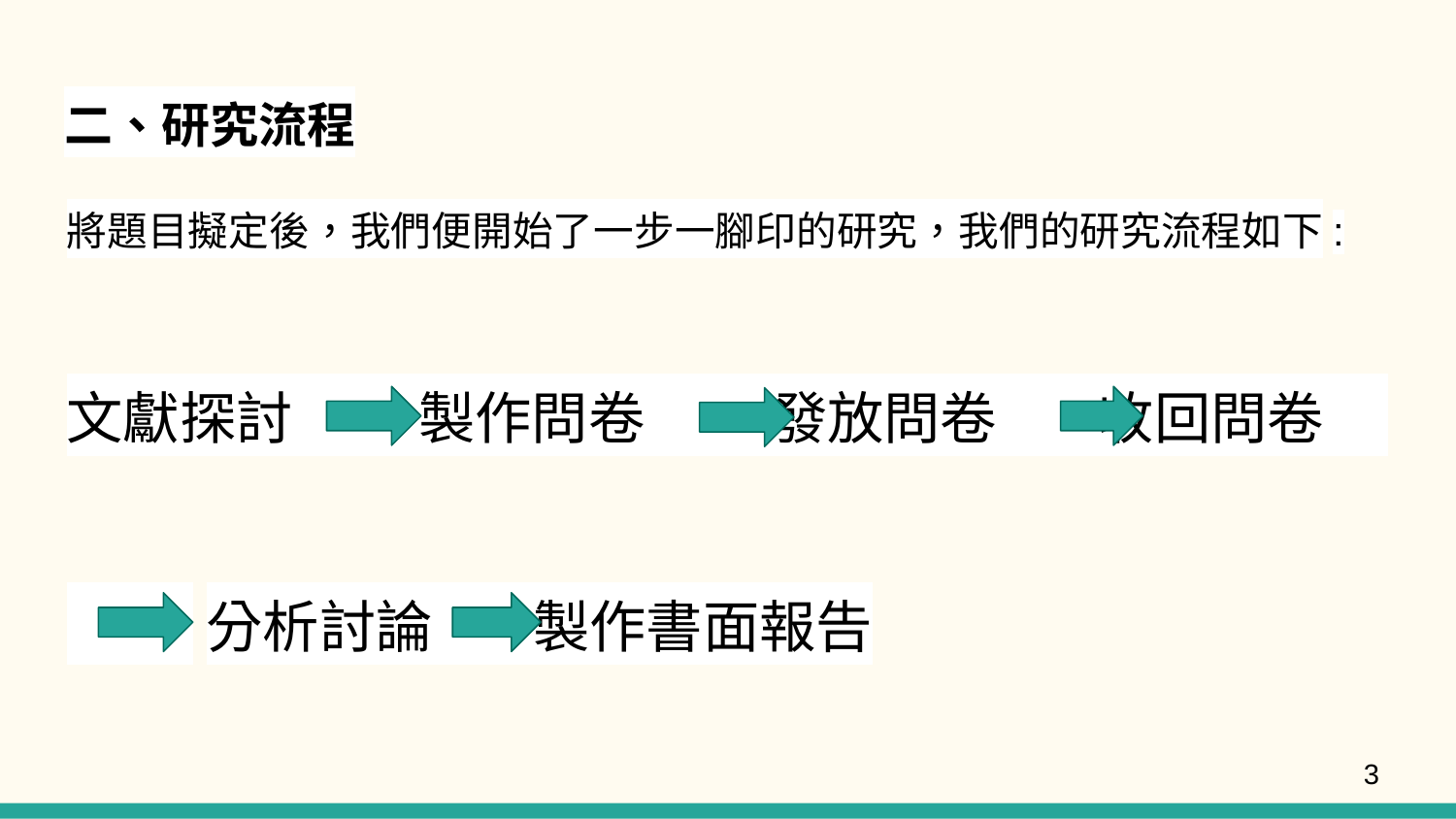

# 二、研究流程
將題目擬定後，我們便開始了一步一腳印的研究，我們的研究流程如下:

文獻探討          製作問卷          發放問卷        收回問卷

          分析討論        製作書面報告

3